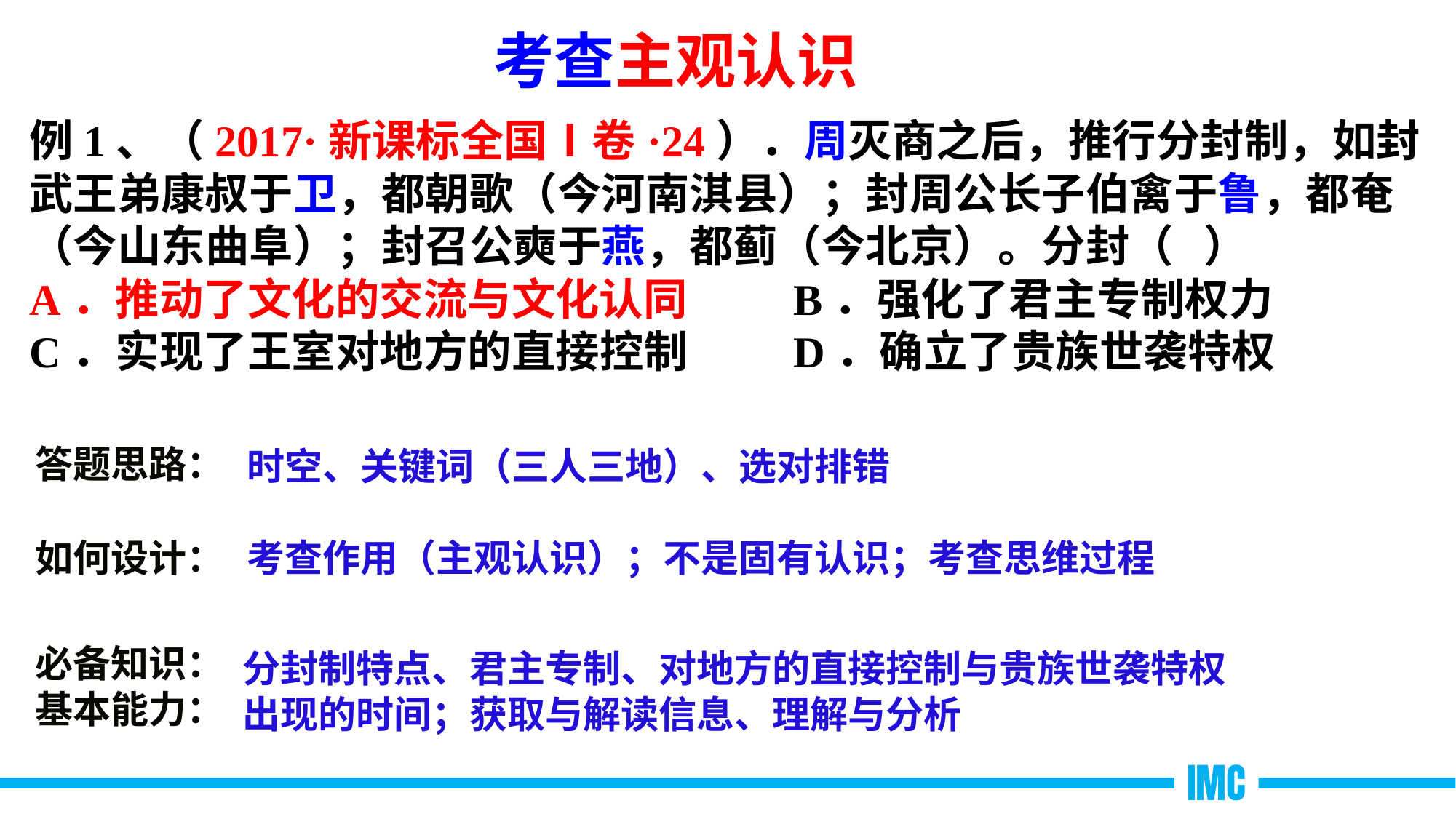

考查主观认识
例1、（2017·新课标全国Ⅰ卷·24）．周灭商之后，推行分封制，如封武王弟康叔于卫，都朝歌（今河南淇县）；封周公长子伯禽于鲁，都奄（今山东曲阜）；封召公奭于燕，都蓟（今北京）。分封（   ）
A．推动了文化的交流与文化认同	B．强化了君主专制权力
C．实现了王室对地方的直接控制	D．确立了贵族世袭特权
答题思路：
时空、关键词（三人三地）、选对排错
考查作用（主观认识）；不是固有认识；考查思维过程
如何设计：
必备知识：
基本能力：
分封制特点、君主专制、对地方的直接控制与贵族世袭特权出现的时间；获取与解读信息、理解与分析